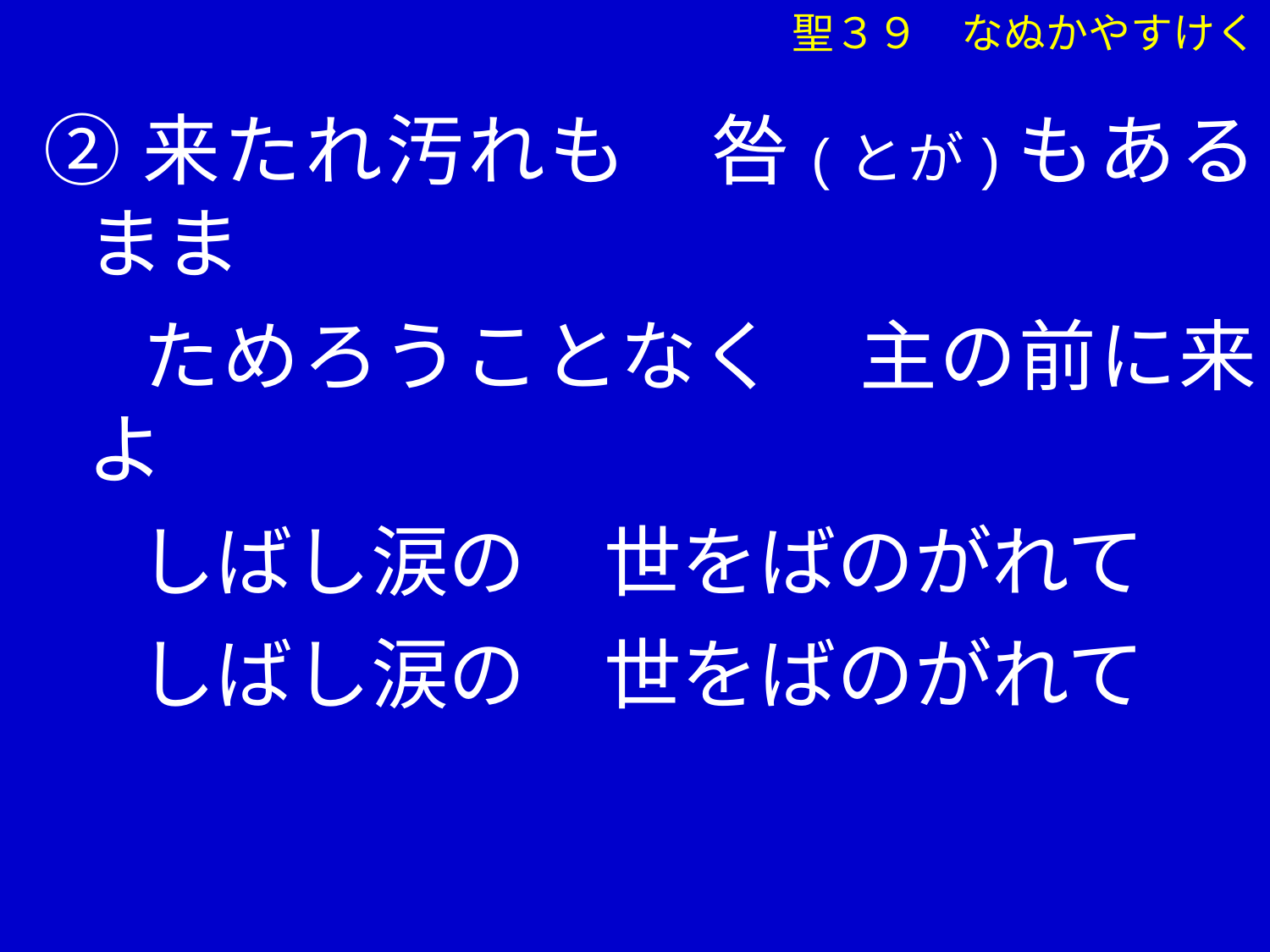

②来たれ汚れも　咎(とが)もあるまま
　 ためろうことなく　主の前に来よ
　 しばし涙の　世をばのがれて
　 しばし涙の　世をばのがれて
聖３９　なぬかやすけく